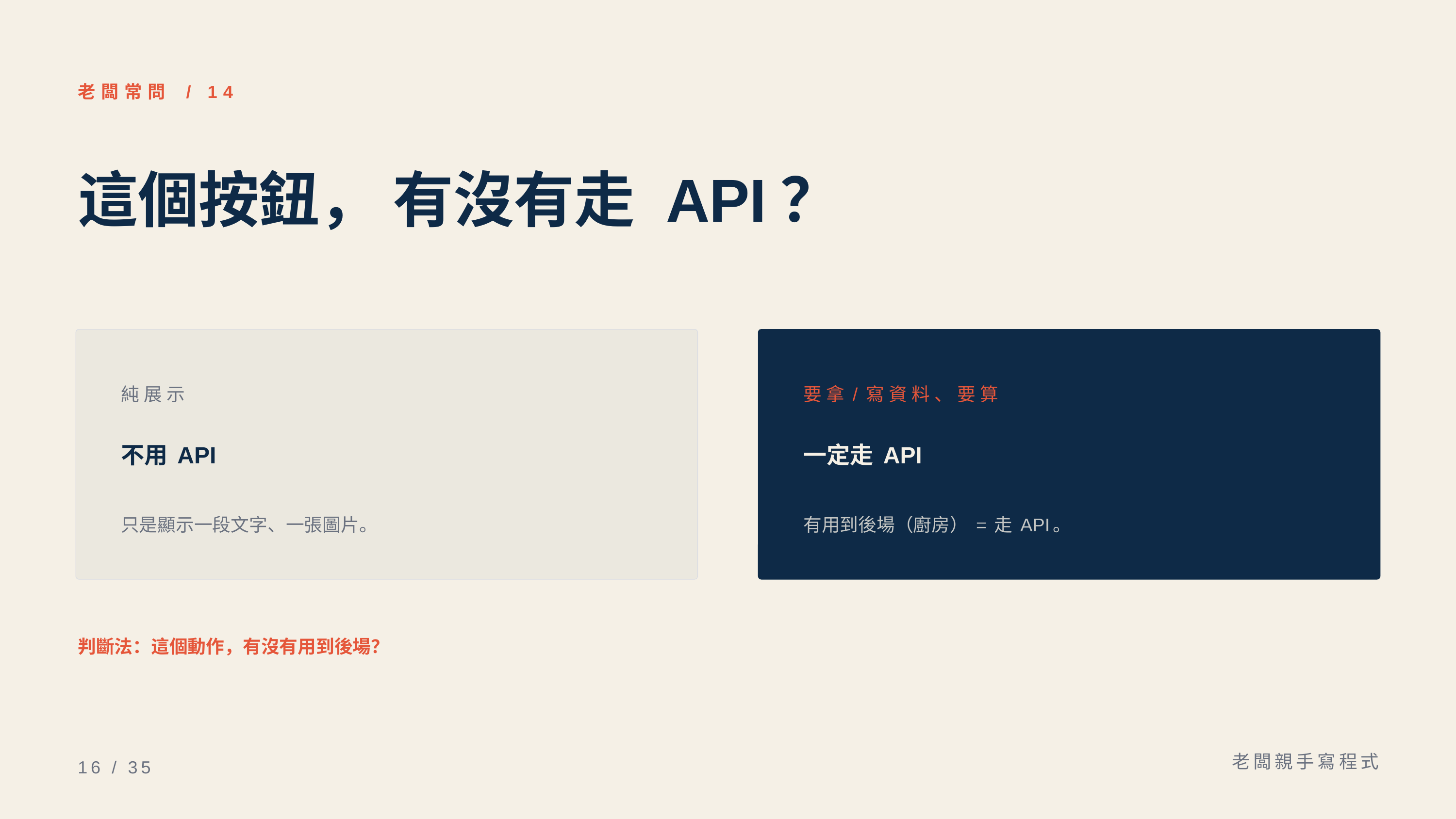

老闆常問 / 14
這個按鈕， 有沒有走 API？

純展示
要拿/寫資料、要算
不用 API
一定走 API
只是顯示一段文字、一張圖片。
有用到後場（廚房） = 走 API。
判斷法：這個動作，有沒有用到後場？
老闆親手寫程式
16 / 35